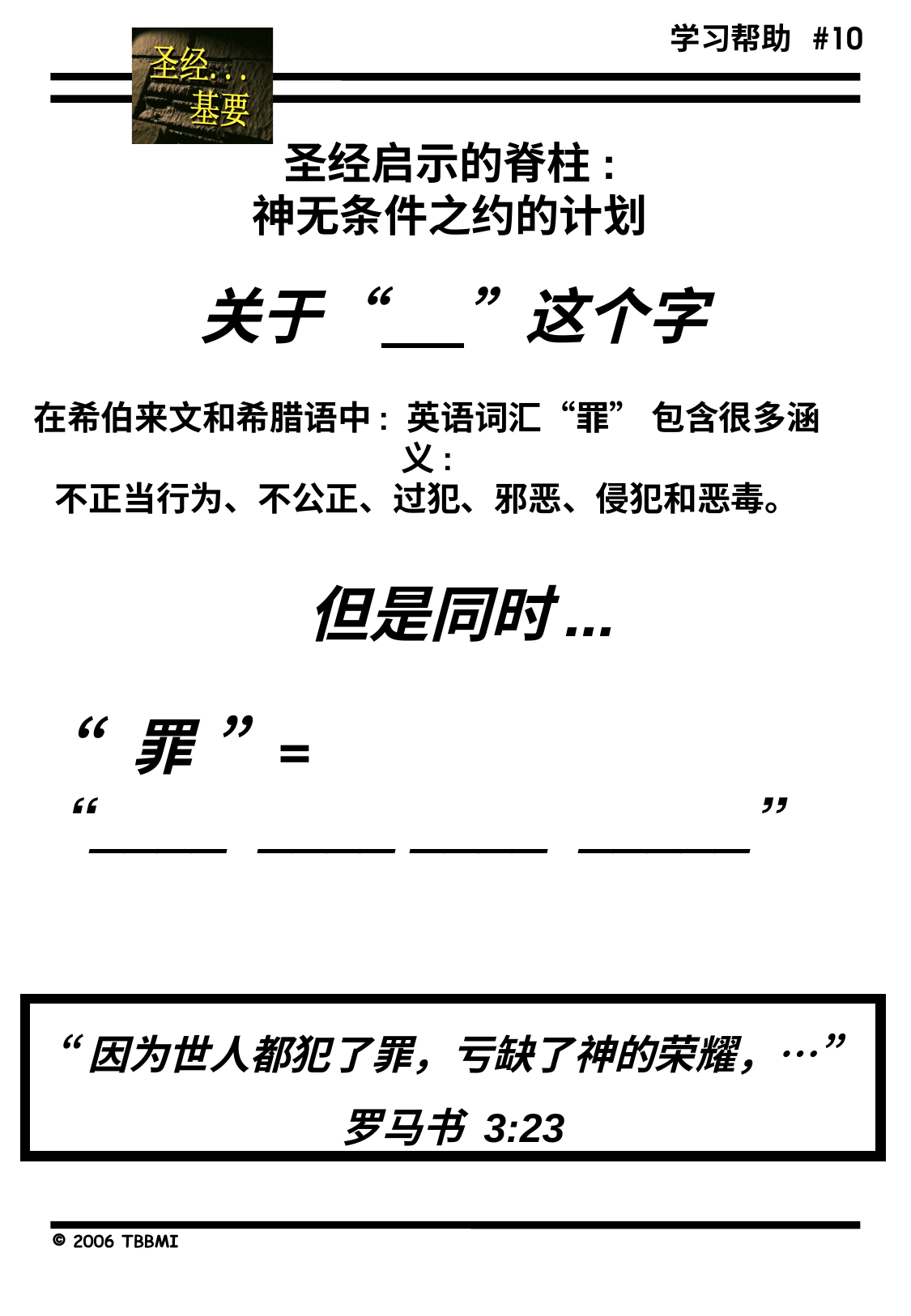

10
学习帮助  #10
圣经启示的脊柱:
神无条件之约的计划
关于“      ”这个字
在希伯来文和希腊语中: 英语词汇“罪” 包含很多涵义:
不正当行为、不公正、过犯、邪恶、侵犯和恶毒。
但是同时...
“ 罪 ” =
“____  ____ ____  _____”

“因为世人都犯了罪，亏缺了神的荣耀，…”
罗马书 3:23